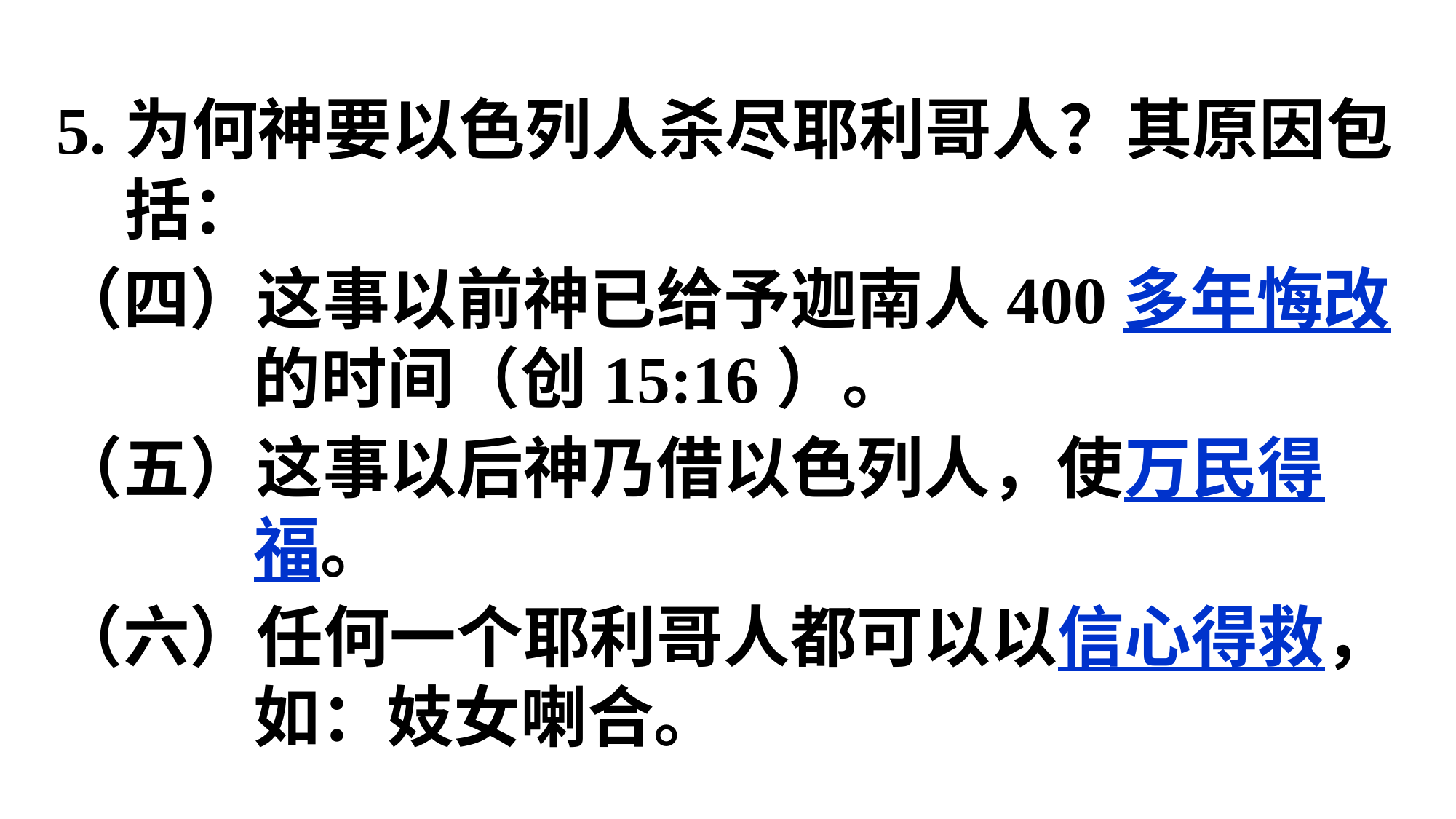

5.	为何神要以色列人杀尽耶利哥人？其原因包括：
（四）这事以前神已给予迦南人400多年悔改的时间（创15:16）。
（五）这事以后神乃借以色列人，使万民得福。
（六）任何一个耶利哥人都可以以信心得救，如：妓女喇合。